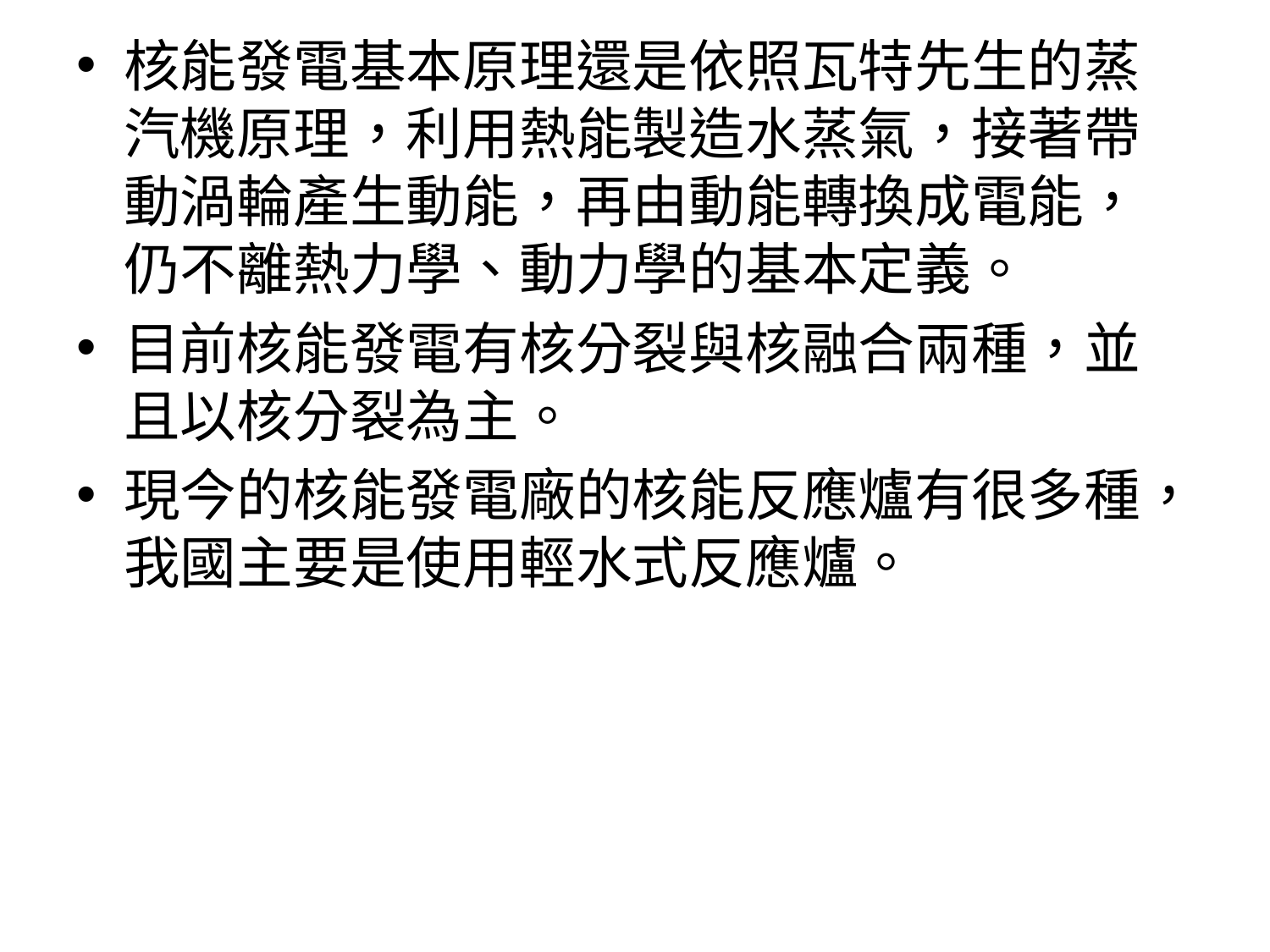

核能發電基本原理還是依照瓦特先生的蒸汽機原理，利用熱能製造水蒸氣，接著帶動渦輪產生動能，再由動能轉換成電能，仍不離熱力學、動力學的基本定義。
目前核能發電有核分裂與核融合兩種，並且以核分裂為主。
現今的核能發電廠的核能反應爐有很多種，我國主要是使用輕水式反應爐。

#